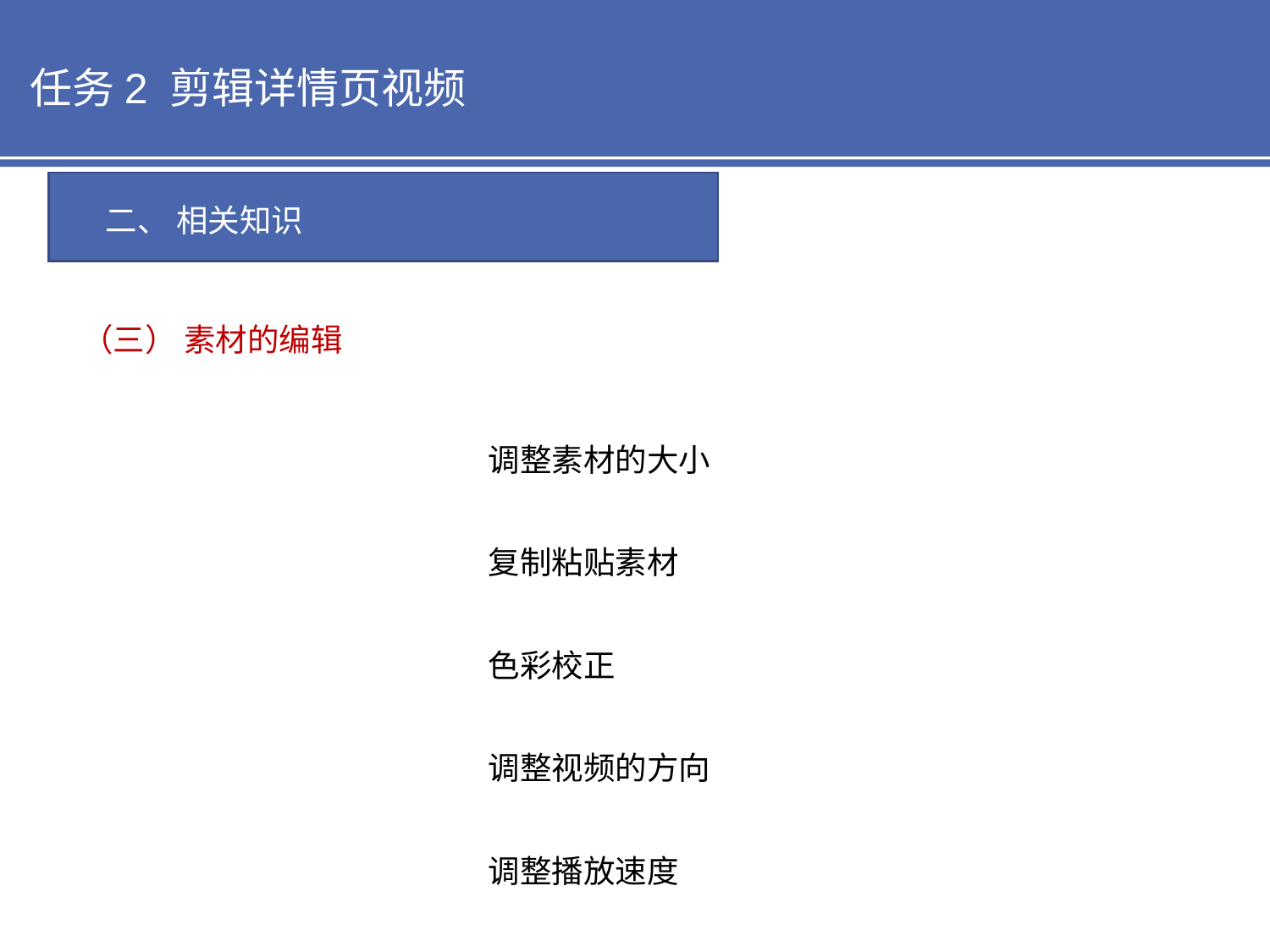

任务2 剪辑详情页视频

二、 相关知识

（三） 素材的编辑
调整素材的大小
复制粘贴素材
色彩校正
调整视频的方向
调整播放速度